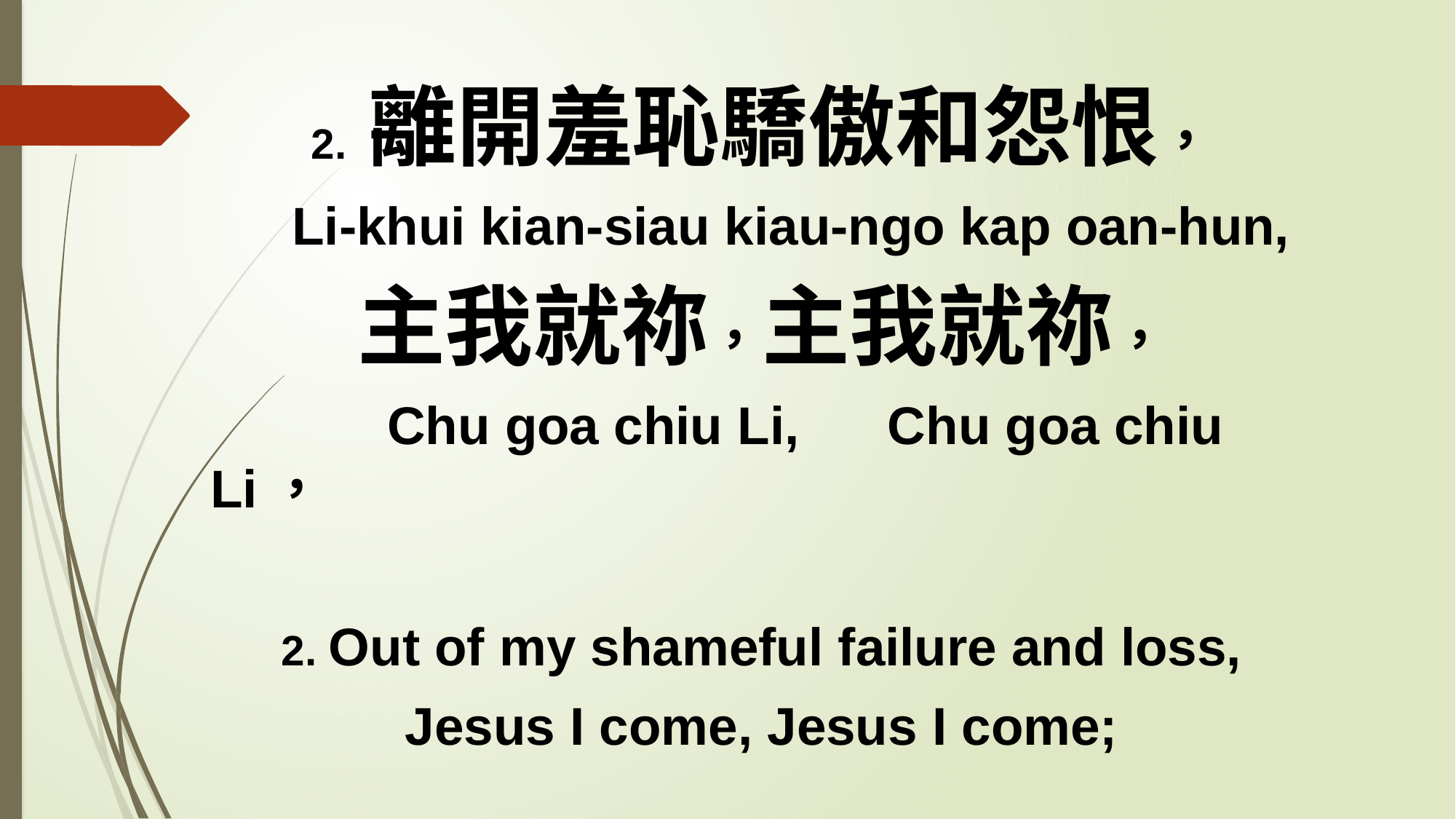

2. 離開羞恥驕傲和怨恨，
    Li-khui kian-siau kiau-ngo kap oan-hun,
主我就祢，主我就祢，
            Chu goa chiu Li,      Chu goa chiu Li，

2. Out of my shameful failure and loss,
Jesus I come, Jesus I come;